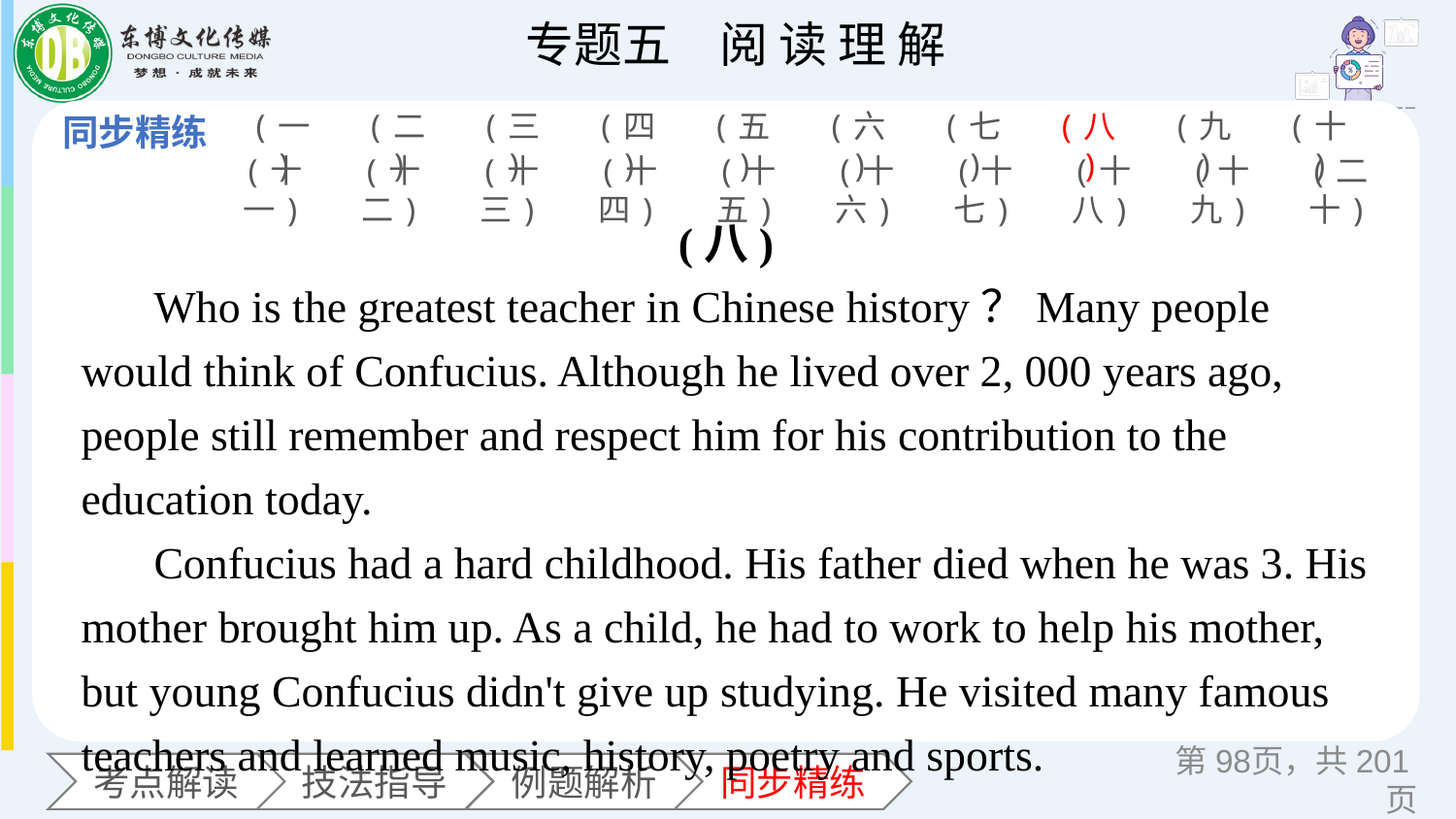

(一)
(二)
(三)
(四)
(五)
(六)
(七)
(八)
(九)
(十)
(十一)
(十二)
(十三)
(十四)
(十五)
(十六)
(十七)
(十八)
(十九)
(二十)
(八)
Who is the greatest teacher in Chinese history？Many people would think of Confucius. Although he lived over 2, 000 years ago, people still remember and respect him for his contribution to the education today.
Confucius had a hard childhood. His father died when he was 3. His mother brought him up. As a child, he had to work to help his mother, but young Confucius didn't give up studying. He visited many famous teachers and learned music, history, poetry and sports.
第98页，共201页